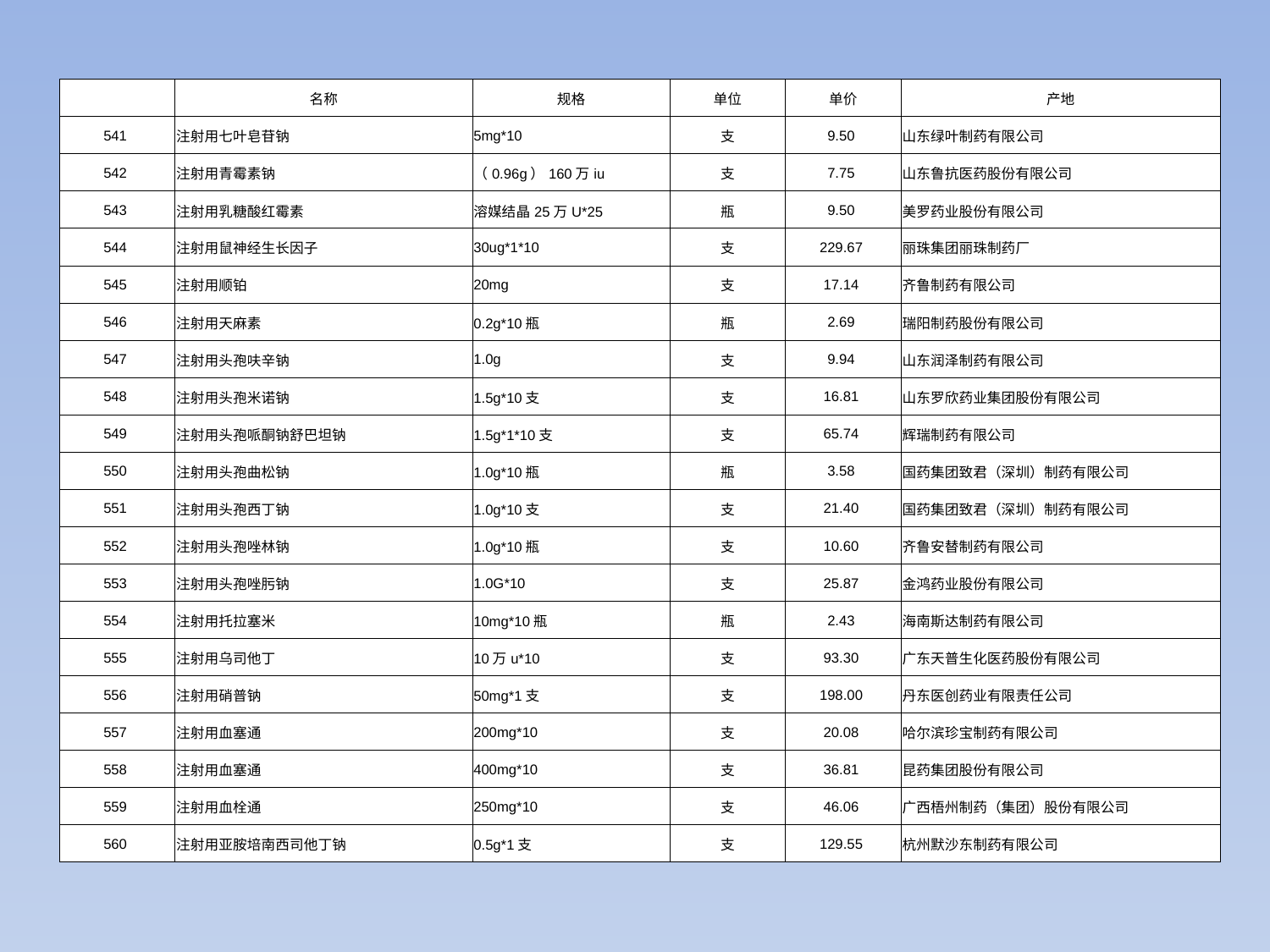

|  | 名称 | 规格 | 单位 | 单价 | 产地 |
| --- | --- | --- | --- | --- | --- |
| 541 | 注射用七叶皂苷钠 | 5mg\*10 | 支 | 9.50 | 山东绿叶制药有限公司 |
| 542 | 注射用青霉素钠 | （0.96g）160万iu | 支 | 7.75 | 山东鲁抗医药股份有限公司 |
| 543 | 注射用乳糖酸红霉素 | 溶媒结晶25万U\*25 | 瓶 | 9.50 | 美罗药业股份有限公司 |
| 544 | 注射用鼠神经生长因子 | 30ug\*1\*10 | 支 | 229.67 | 丽珠集团丽珠制药厂 |
| 545 | 注射用顺铂 | 20mg | 支 | 17.14 | 齐鲁制药有限公司 |
| 546 | 注射用天麻素 | 0.2g\*10瓶 | 瓶 | 2.69 | 瑞阳制药股份有限公司 |
| 547 | 注射用头孢呋辛钠 | 1.0g | 支 | 9.94 | 山东润泽制药有限公司 |
| 548 | 注射用头孢米诺钠 | 1.5g\*10支 | 支 | 16.81 | 山东罗欣药业集团股份有限公司 |
| 549 | 注射用头孢哌酮钠舒巴坦钠 | 1.5g\*1\*10支 | 支 | 65.74 | 辉瑞制药有限公司 |
| 550 | 注射用头孢曲松钠 | 1.0g\*10瓶 | 瓶 | 3.58 | 国药集团致君（深圳）制药有限公司 |
| 551 | 注射用头孢西丁钠 | 1.0g\*10支 | 支 | 21.40 | 国药集团致君（深圳）制药有限公司 |
| 552 | 注射用头孢唑林钠 | 1.0g\*10瓶 | 支 | 10.60 | 齐鲁安替制药有限公司 |
| 553 | 注射用头孢唑肟钠 | 1.0G\*10 | 支 | 25.87 | 金鸿药业股份有限公司 |
| 554 | 注射用托拉塞米 | 10mg\*10瓶 | 瓶 | 2.43 | 海南斯达制药有限公司 |
| 555 | 注射用乌司他丁 | 10万u\*10 | 支 | 93.30 | 广东天普生化医药股份有限公司 |
| 556 | 注射用硝普钠 | 50mg\*1支 | 支 | 198.00 | 丹东医创药业有限责任公司 |
| 557 | 注射用血塞通 | 200mg\*10 | 支 | 20.08 | 哈尔滨珍宝制药有限公司 |
| 558 | 注射用血塞通 | 400mg\*10 | 支 | 36.81 | 昆药集团股份有限公司 |
| 559 | 注射用血栓通 | 250mg\*10 | 支 | 46.06 | 广西梧州制药（集团）股份有限公司 |
| 560 | 注射用亚胺培南西司他丁钠 | 0.5g\*1支 | 支 | 129.55 | 杭州默沙东制药有限公司 |